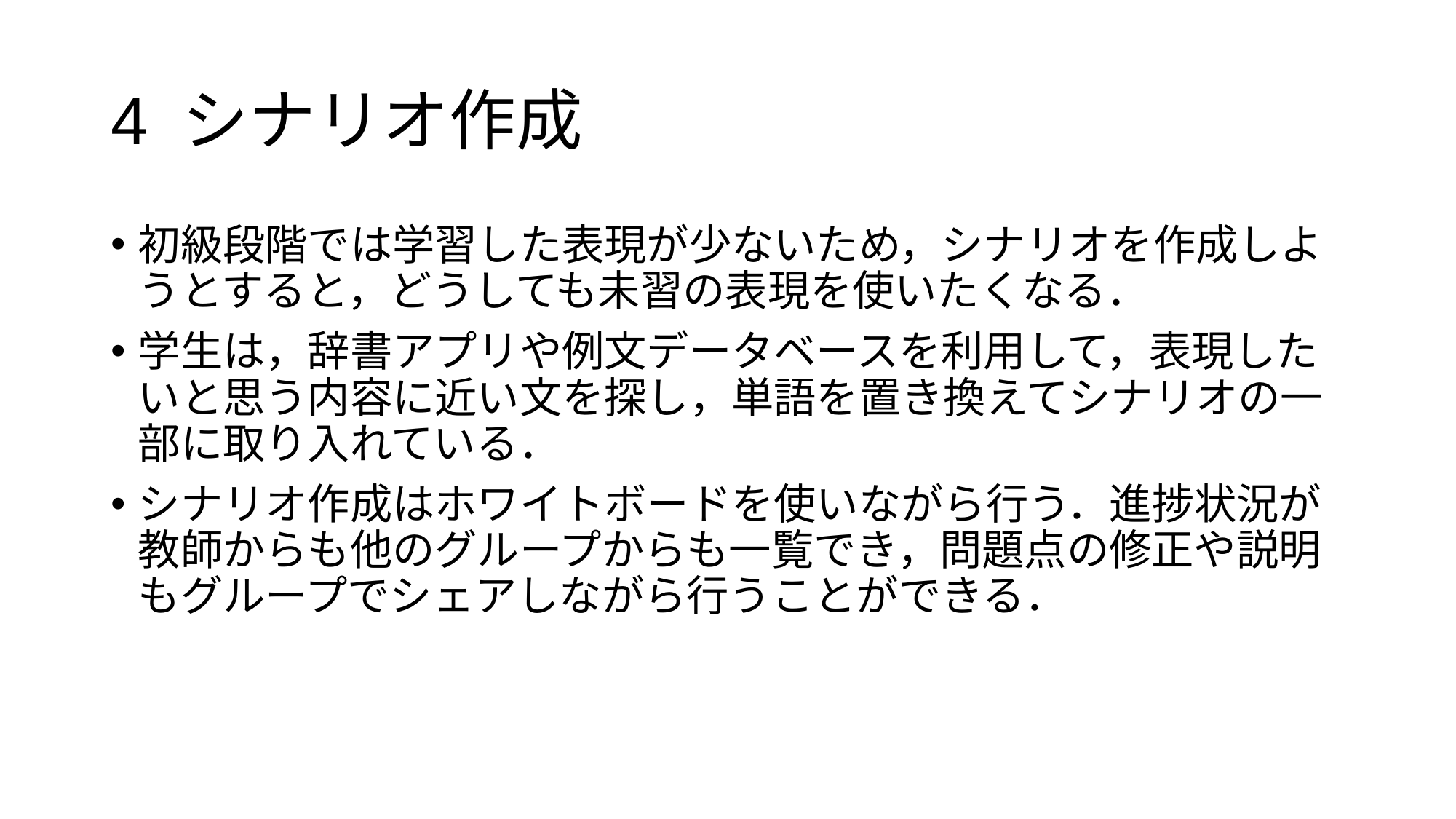

# 4 シナリオ作成
初級段階では学習した表現が少ないため，シナリオを作成しようとすると，どうしても未習の表現を使いたくなる．
学生は，辞書アプリや例文データベースを利用して，表現したいと思う内容に近い文を探し，単語を置き換えてシナリオの一部に取り入れている．
シナリオ作成はホワイトボードを使いながら行う．進捗状況が教師からも他のグループからも一覧でき，問題点の修正や説明もグループでシェアしながら行うことができる．